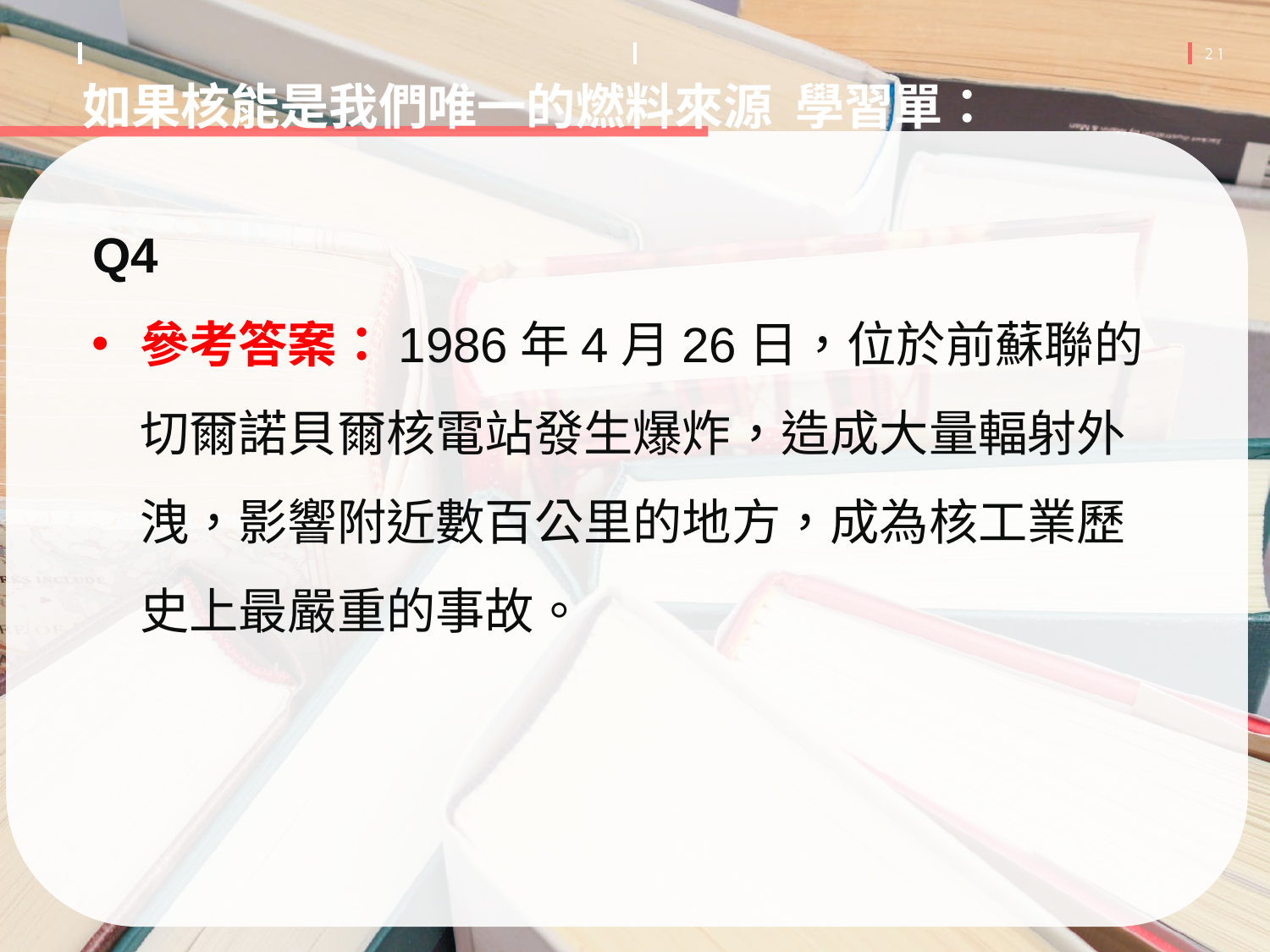

如果核能是我們唯一的燃料來源  學習單：

Q4
參考答案：1986年4月26日，位於前蘇聯的切爾諾貝爾核電站發生爆炸，造成大量輻射外洩，影響附近數百公里的地方，成為核工業歷史上最嚴重的事故。